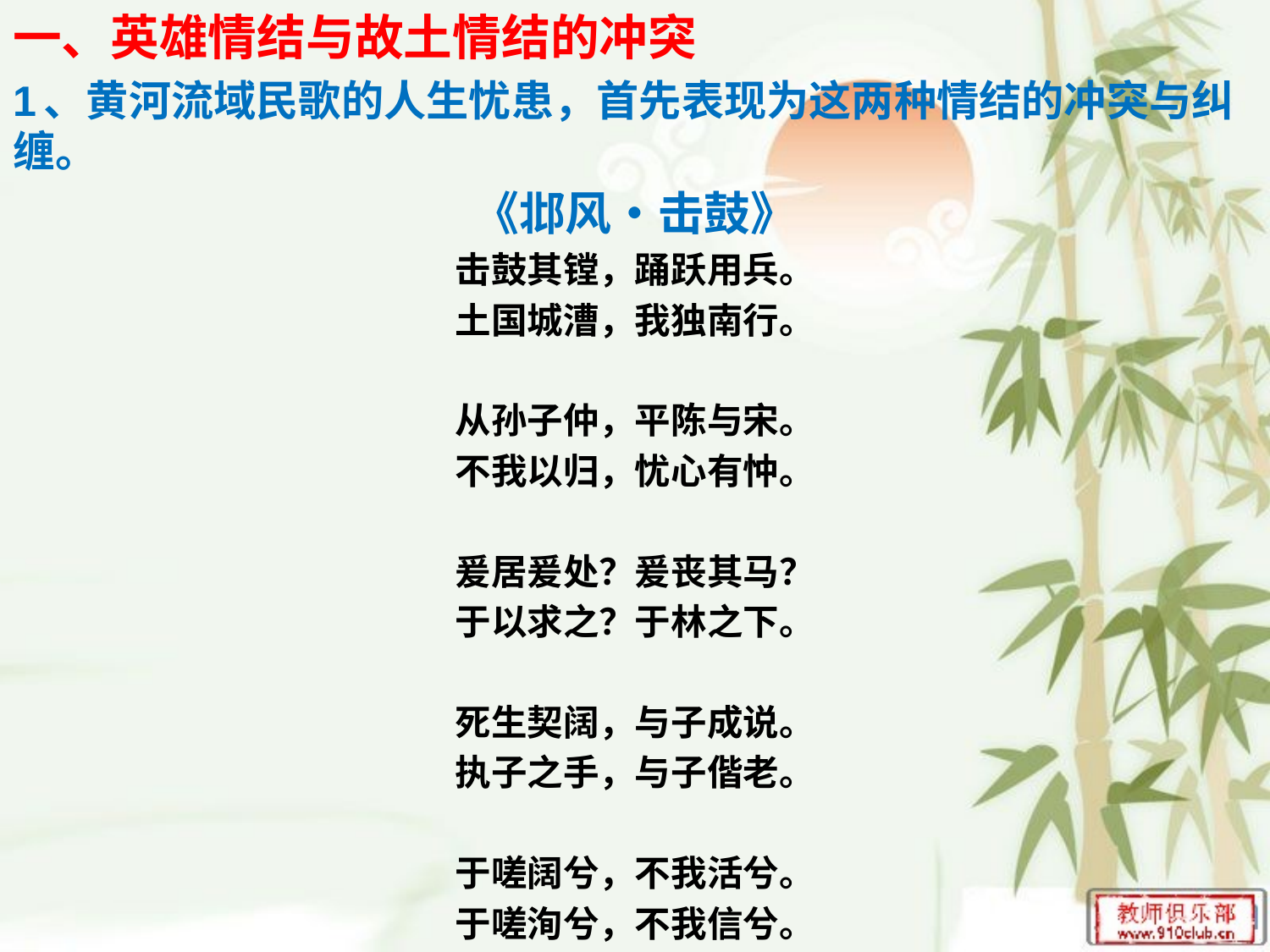

一、英雄情结与故土情结的冲突
1、黄河流域民歌的人生忧患，首先表现为这两种情结的冲突与纠缠。
《邶风•击鼓》
击鼓其镗，踊跃用兵。
土国城漕，我独南行。

从孙子仲，平陈与宋。
不我以归，忧心有忡。

爰居爰处？爰丧其马？
于以求之？于林之下。

死生契阔，与子成说。
执子之手，与子偕老。

于嗟阔兮，不我活兮。
于嗟洵兮，不我信兮。